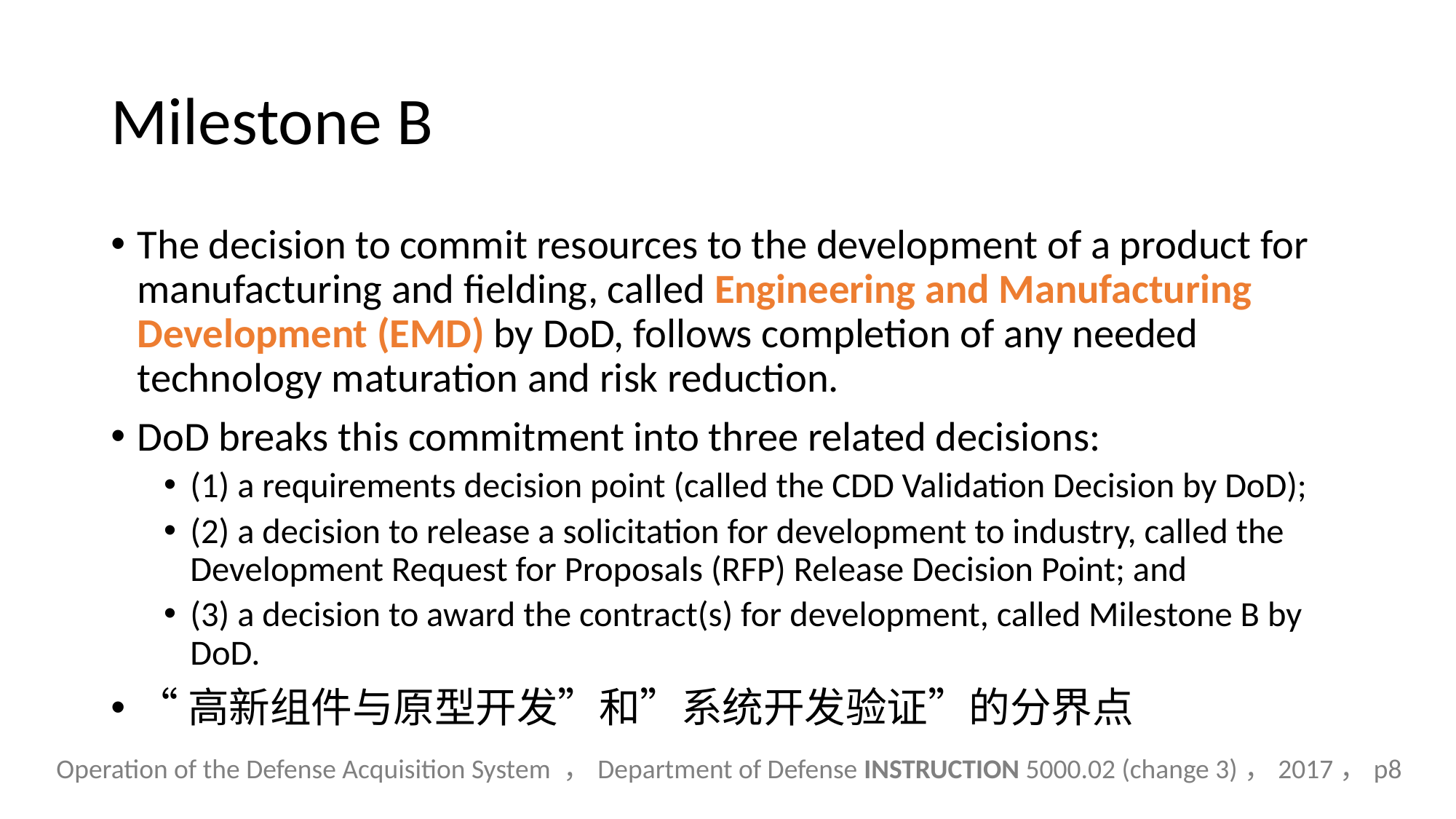

# Milestone B
The decision to commit resources to the development of a product for manufacturing and fielding, called Engineering and Manufacturing Development (EMD) by DoD, follows completion of any needed technology maturation and risk reduction.
DoD breaks this commitment into three related decisions:
(1) a requirements decision point (called the CDD Validation Decision by DoD);
(2) a decision to release a solicitation for development to industry, called the Development Request for Proposals (RFP) Release Decision Point; and
(3) a decision to award the contract(s) for development, called Milestone B by DoD.
“高新组件与原型开发”和”系统开发验证”的分界点
Operation of the Defense Acquisition System ，Department of Defense INSTRUCTION 5000.02 (change 3)，2017，p8